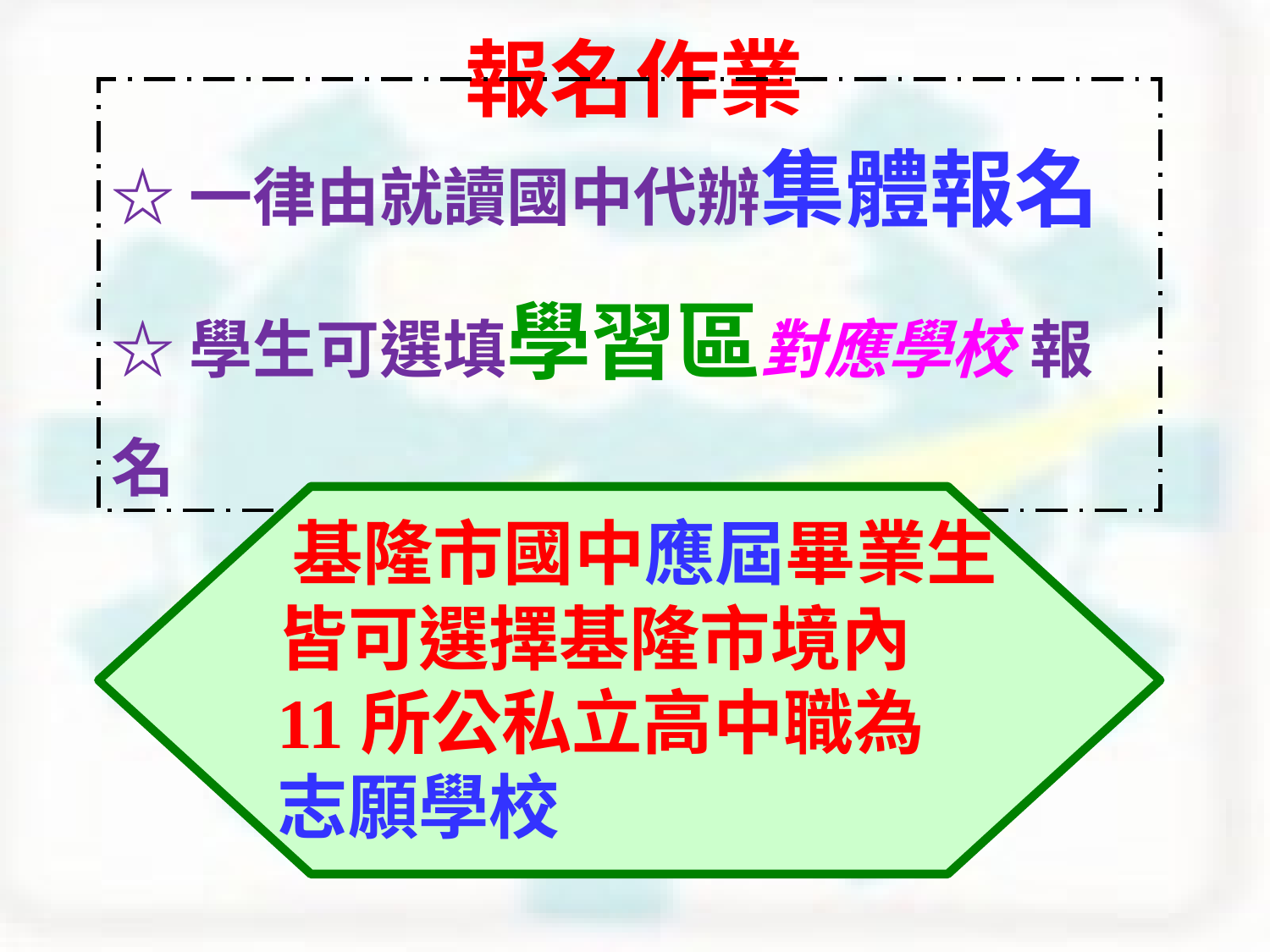

# 報名作業
☆一律由就讀國中代辦集體報名
☆學生可選填學習區對應學校 報名

 基隆市國中應屆畢業生
皆可選擇基隆市境內
11所公私立高中職為
志願學校